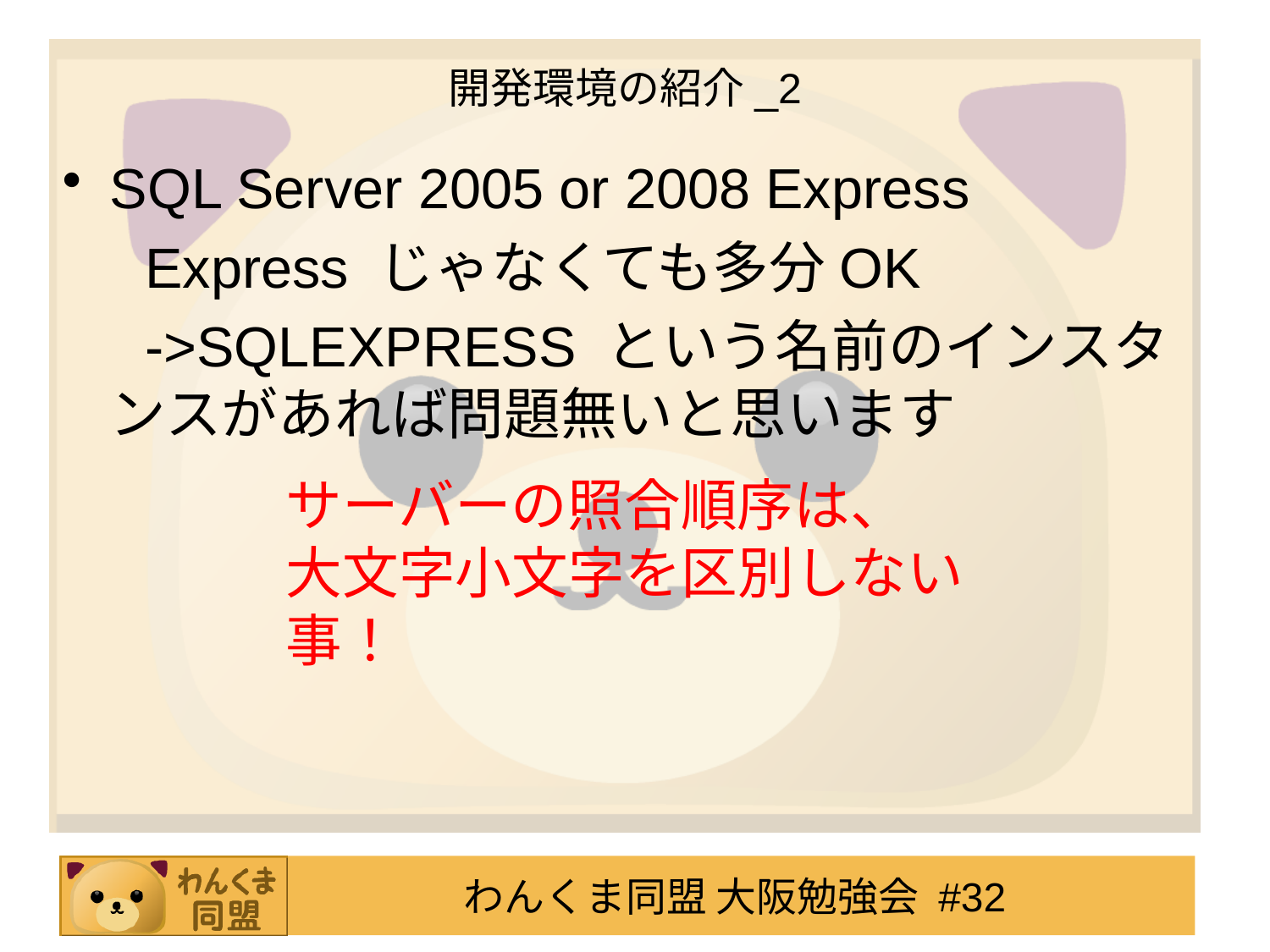

# 開発環境の紹介_2
SQL Server 2005 or 2008 Express
　 Express じゃなくても多分OK
　 ->SQLEXPRESS という名前のインスタンスがあれば問題無いと思います
サーバーの照合順序は、
大文字小文字を区別しない事！